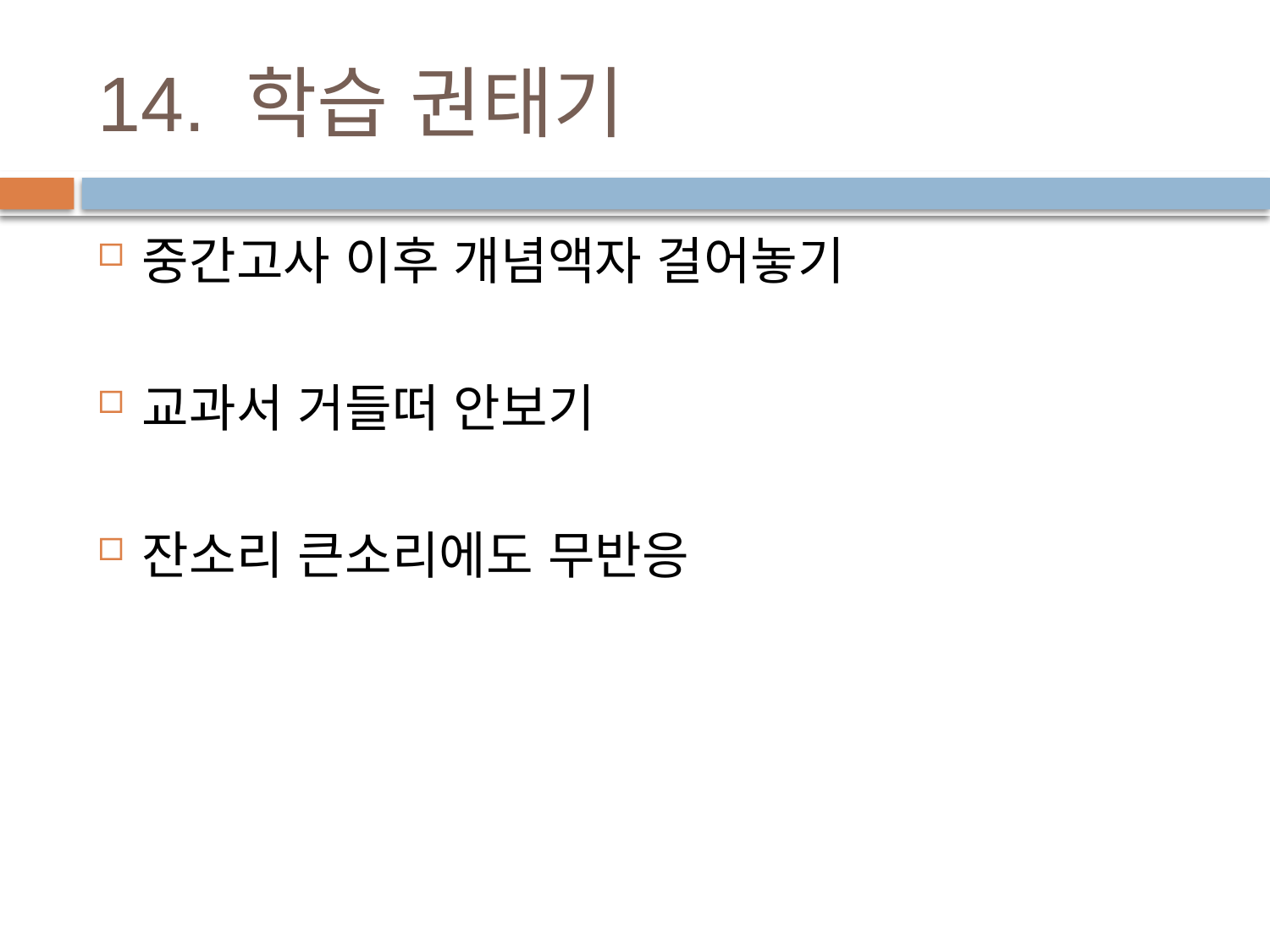

# 14. 학습 권태기
중간고사 이후 개념액자 걸어놓기

교과서 거들떠 안보기

잔소리 큰소리에도 무반응